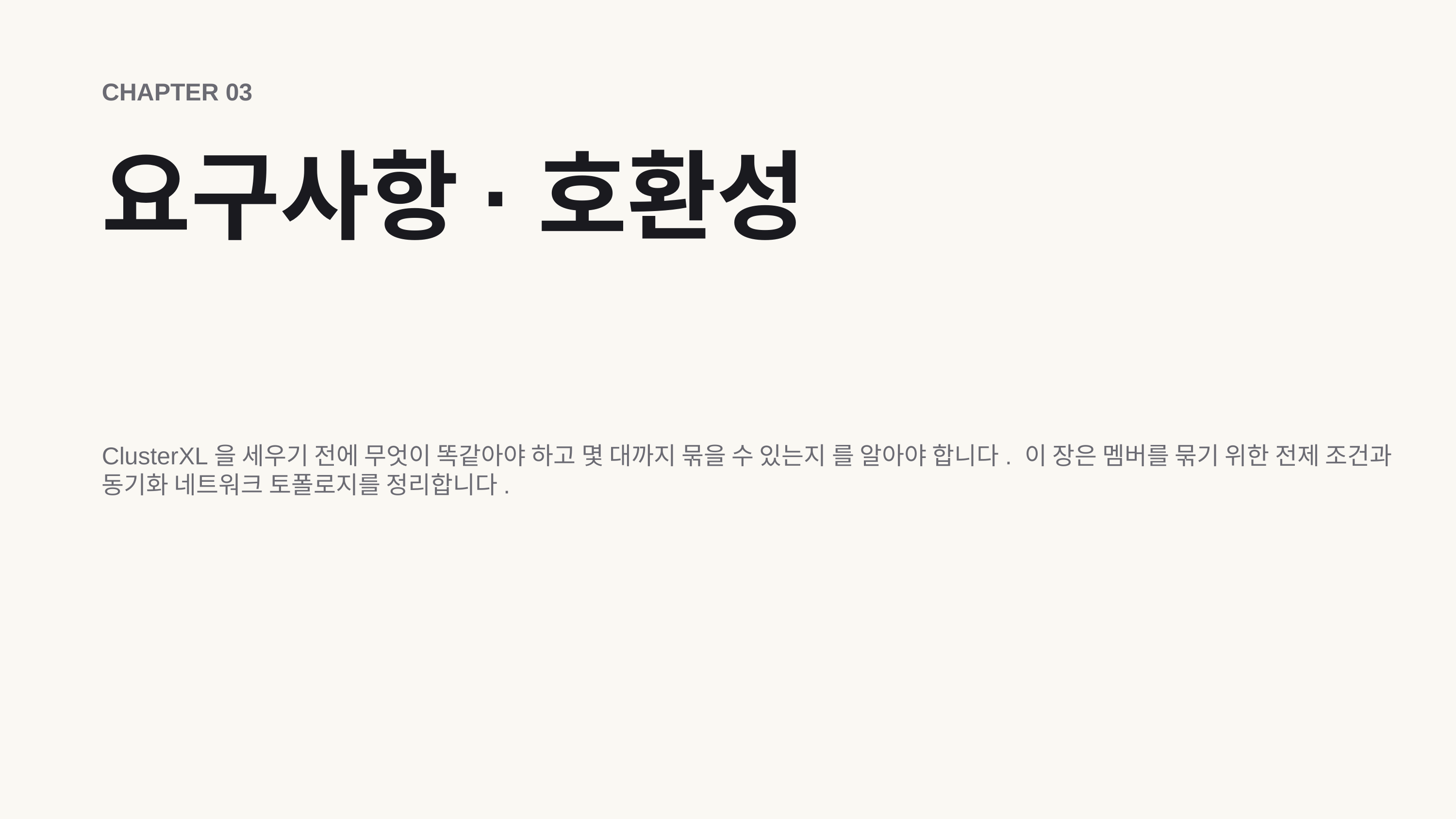

CHAPTER 03
요구사항·호환성
ClusterXL을 세우기 전에 무엇이 똑같아야 하고 몇 대까지 묶을 수 있는지 를 알아야 합니다. 이 장은 멤버를 묶기 위한 전제 조건과 동기화 네트워크 토폴로지를 정리합니다.